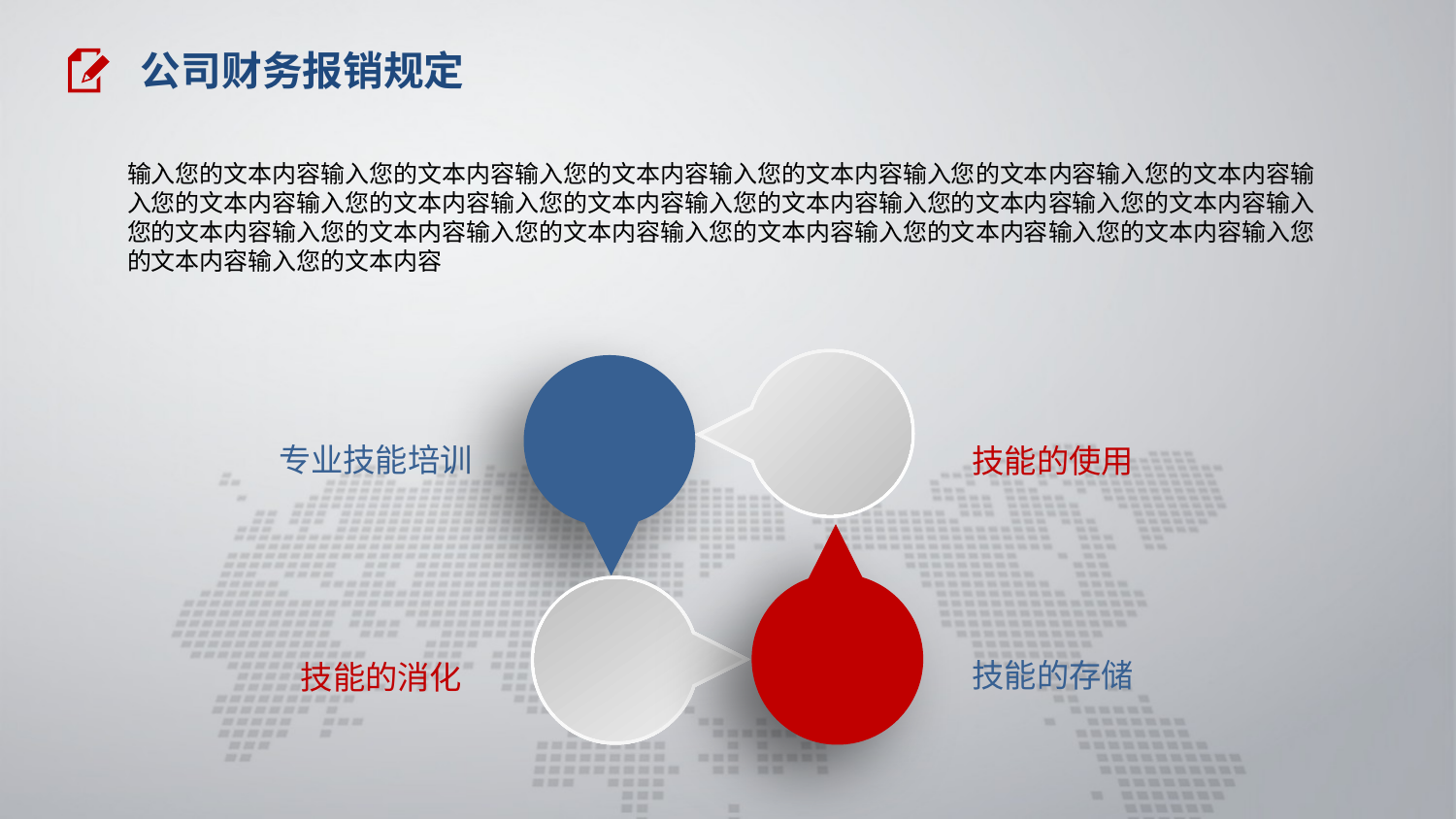

公司财务报销规定

输入您的文本内容输入您的文本内容输入您的文本内容输入您的文本内容输入您的文本内容输入您的文本内容输入您的文本内容输入您的文本内容输入您的文本内容输入您的文本内容输入您的文本内容输入您的文本内容输入您的文本内容输入您的文本内容输入您的文本内容输入您的文本内容输入您的文本内容输入您的文本内容输入您的文本内容输入您的文本内容

专业技能培训
技能的使用

技能的存储
技能的消化
延时符